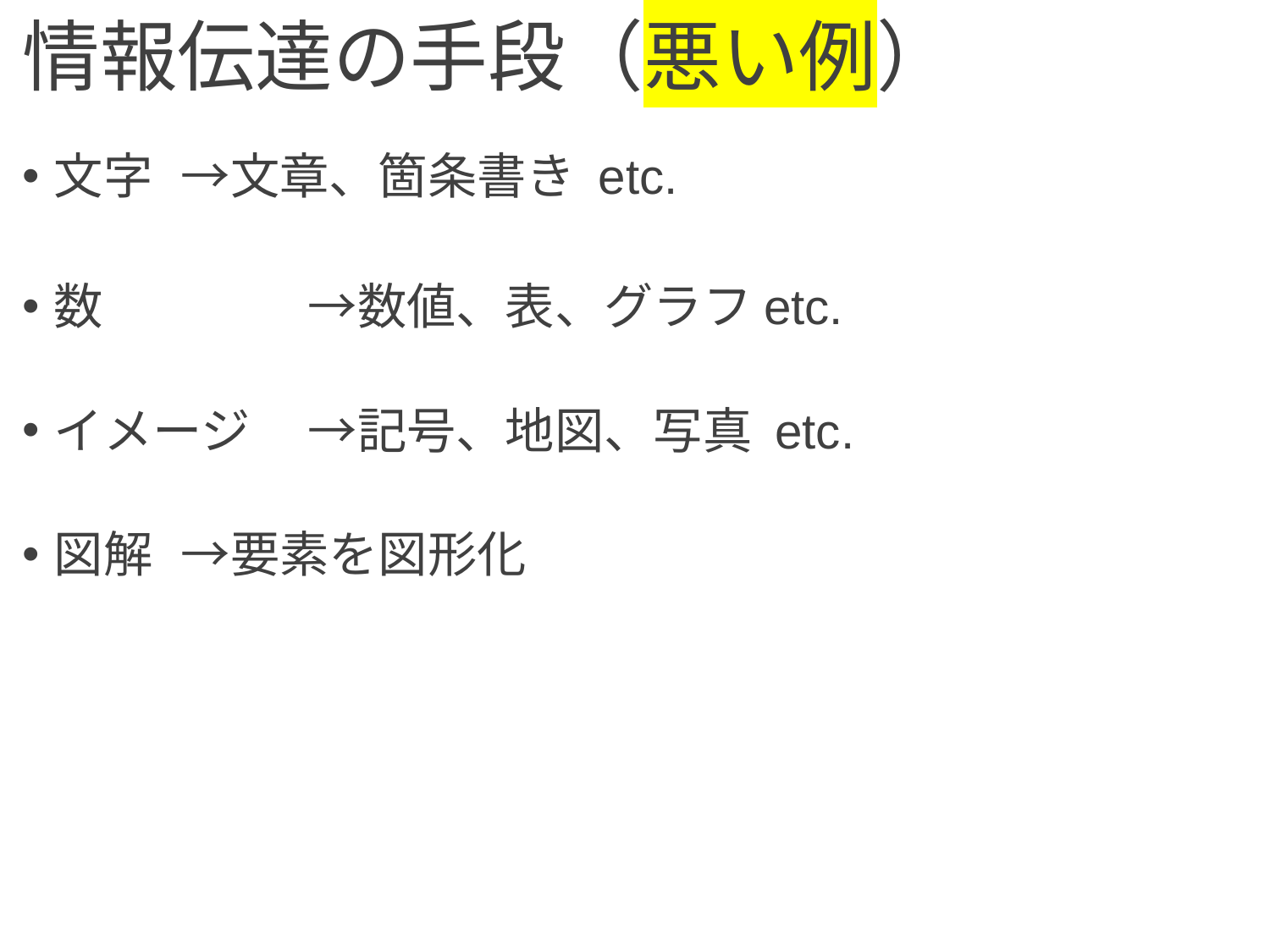

# 情報伝達の手段（悪い例）
文字	→文章、箇条書き etc.
数		→数値、表、グラフetc.
イメージ	→記号、地図、写真 etc.
図解	→要素を図形化